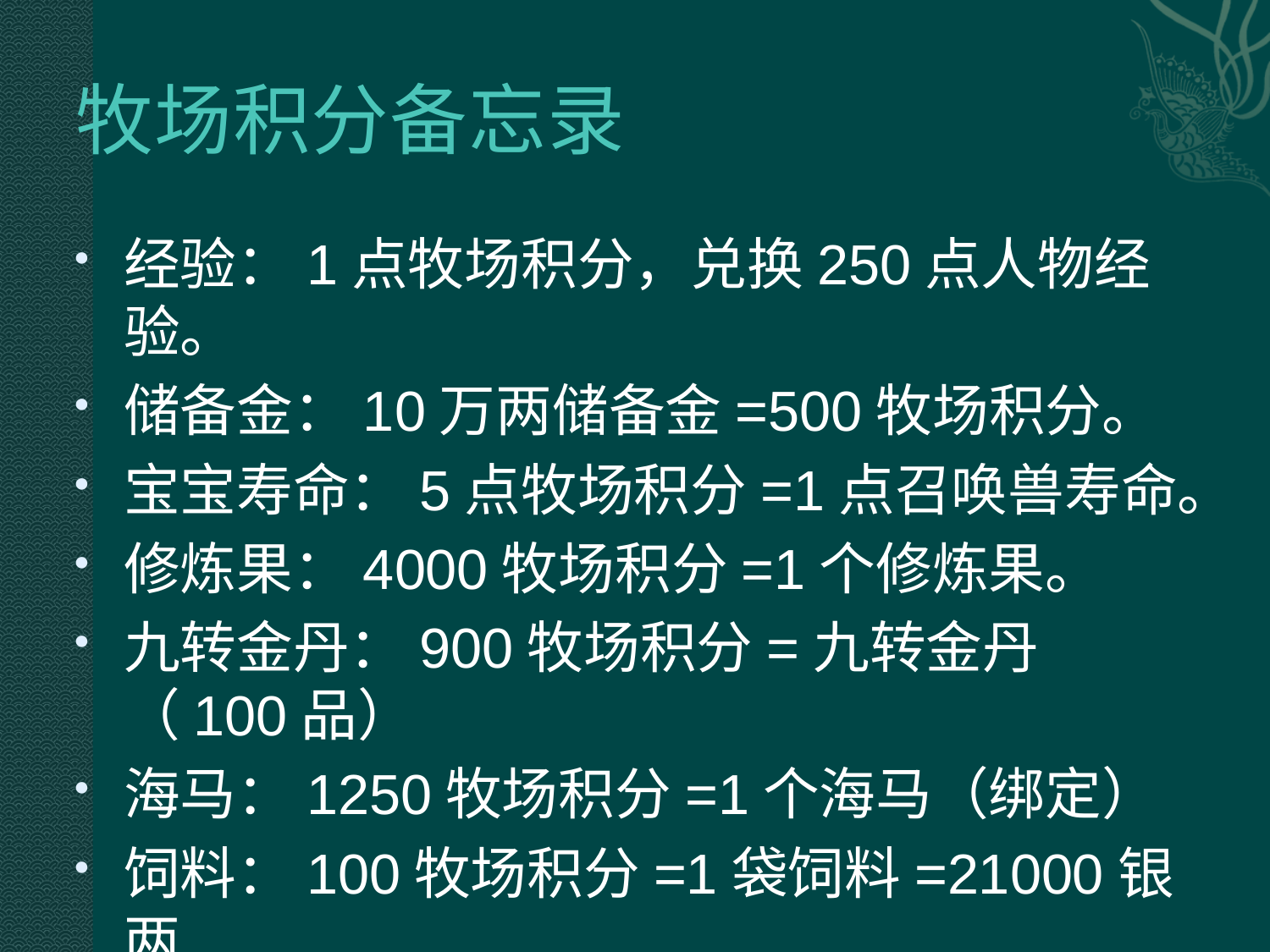

# 牧场积分备忘录
经验：1点牧场积分，兑换250点人物经验。
储备金：10万两储备金=500牧场积分。
宝宝寿命：5点牧场积分=1点召唤兽寿命。
修炼果：4000牧场积分=1个修炼果。
九转金丹：900牧场积分=九转金丹（100品）
海马：1250牧场积分=1个海马（绑定）
饲料：100牧场积分=1袋饲料=21000银两